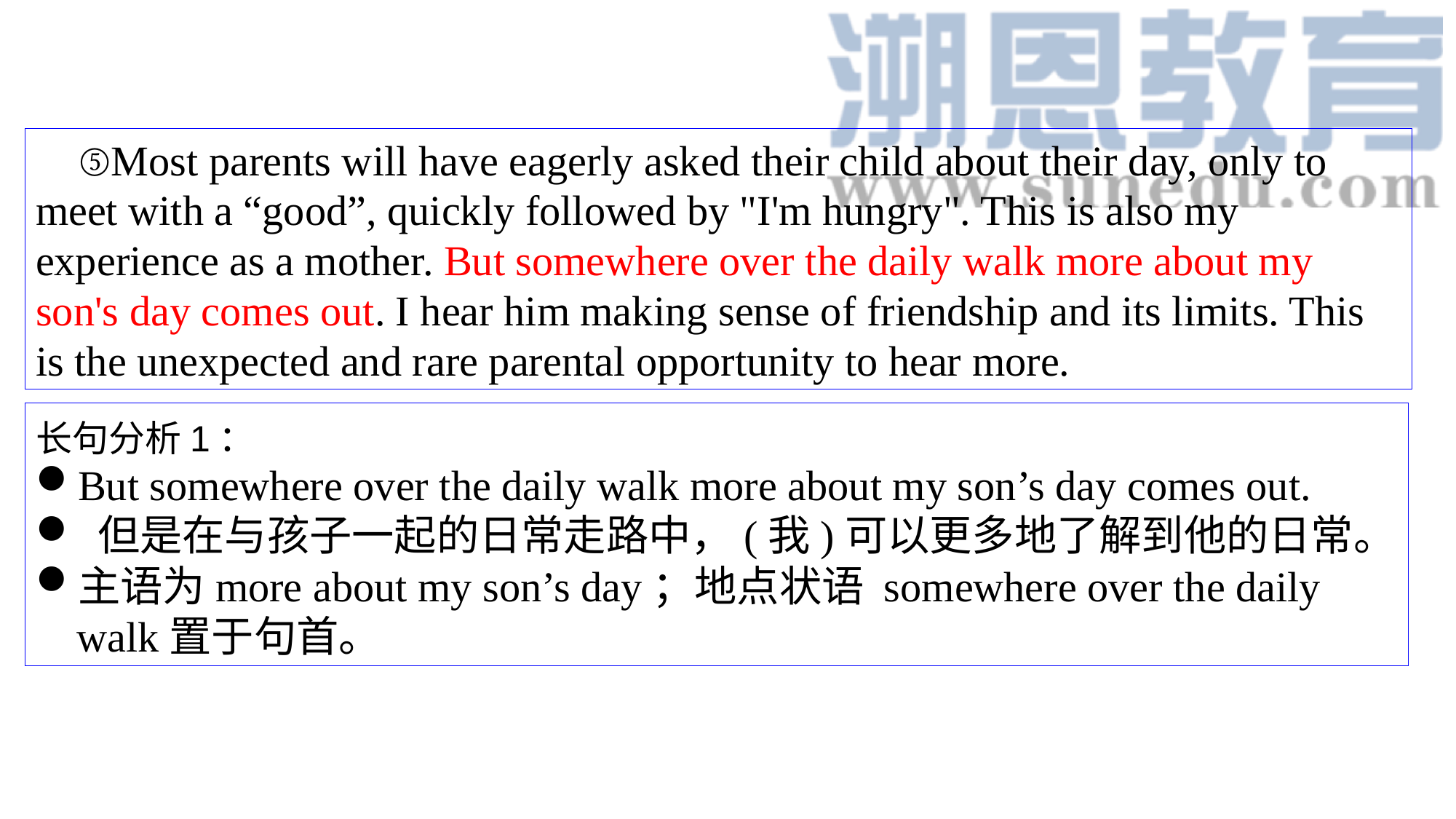

⑤Most parents will have eagerly asked their child about their day, only to meet with a “good”, quickly followed by "I'm hungry". This is also my experience as a mother. But somewhere over the daily walk more about my son's day comes out. I hear him making sense of friendship and its limits. This is the unexpected and rare parental opportunity to hear more.
长句分析1：
But somewhere over the daily walk more about my son’s day comes out.
 但是在与孩子一起的日常走路中，(我)可以更多地了解到他的日常。
主语为more about my son’s day；地点状语 somewhere over the daily walk置于句首。